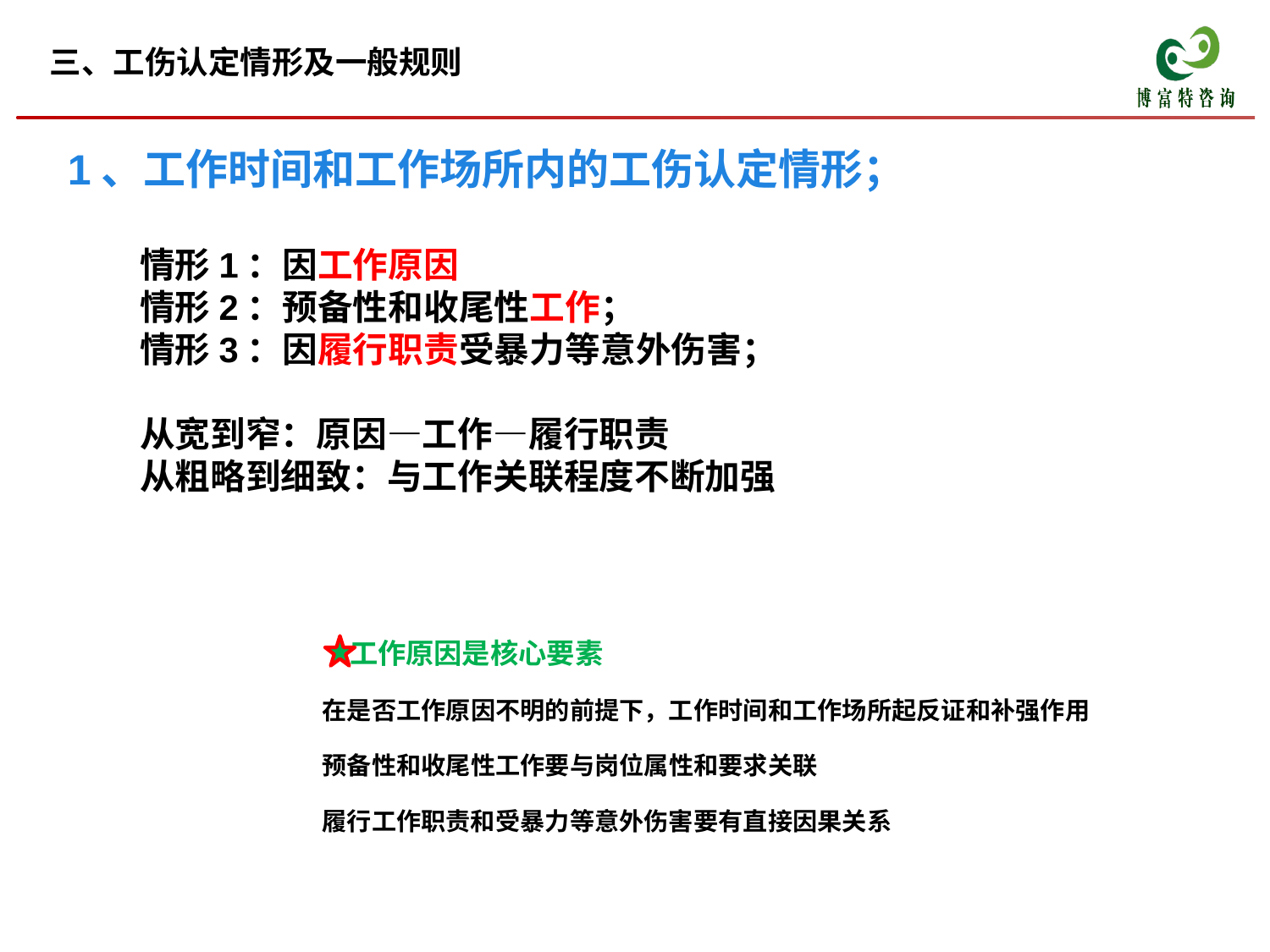

三、工伤认定情形及一般规则
1、工作时间和工作场所内的工伤认定情形；
情形1：因工作原因
情形2：预备性和收尾性工作；
情形3：因履行职责受暴力等意外伤害；

从宽到窄：原因—工作—履行职责
从粗略到细致：与工作关联程度不断加强
        工作原因是核心要素
在是否工作原因不明的前提下，工作时间和工作场所起反证和补强作用
预备性和收尾性工作要与岗位属性和要求关联
履行工作职责和受暴力等意外伤害要有直接因果关系